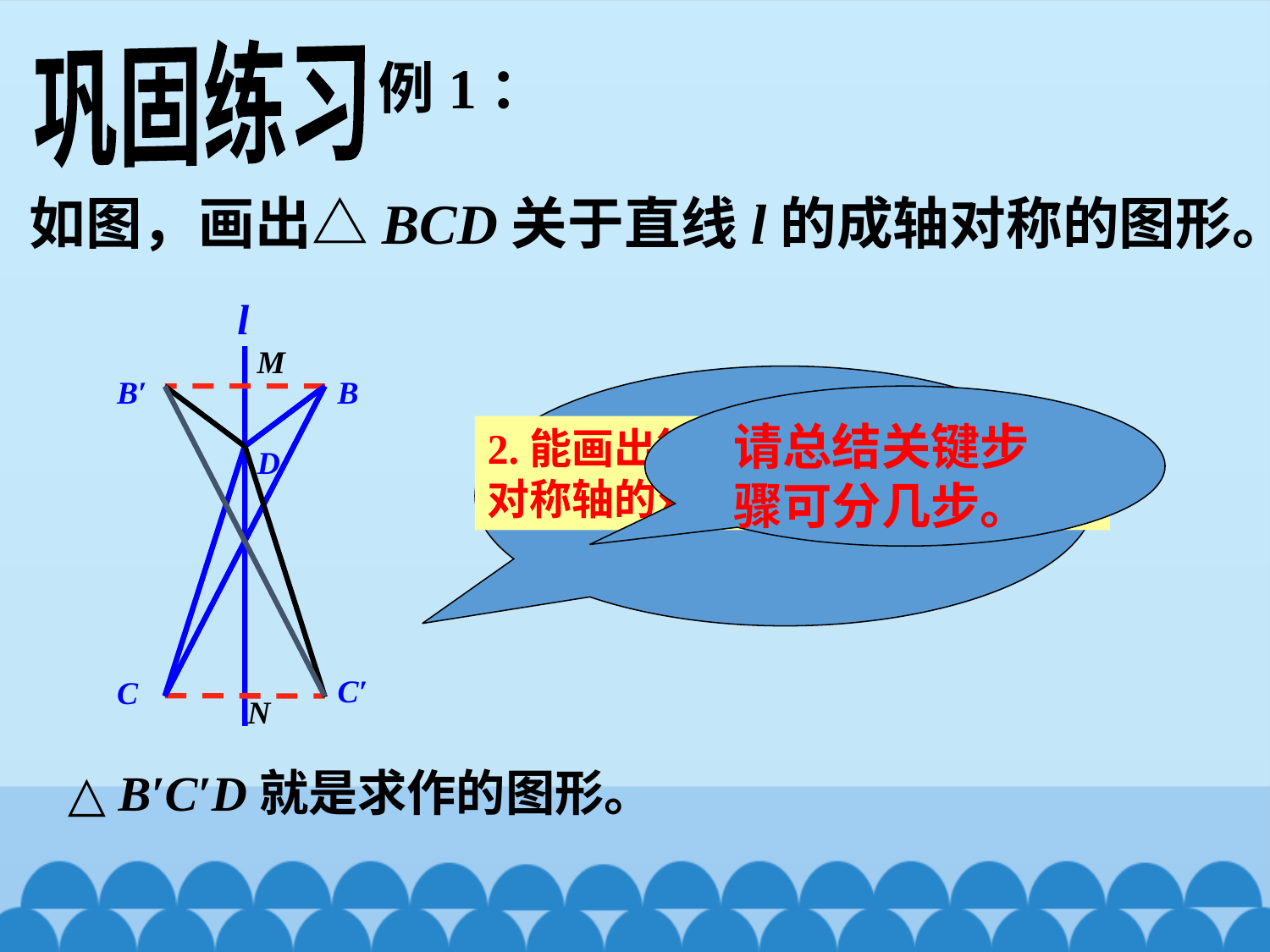

巩固练习
                          例1：

如图，画出△BCD关于直线l的成轴对称的图形。
l
M

选代表，作垂线，
取相等，连顶点。
B′
B

请总结关键步骤可分几步。

2.能画出简单平面图形关于给定对称轴的对称图形。
D

C′
C
N

△ B′C′D就是求作的图形。